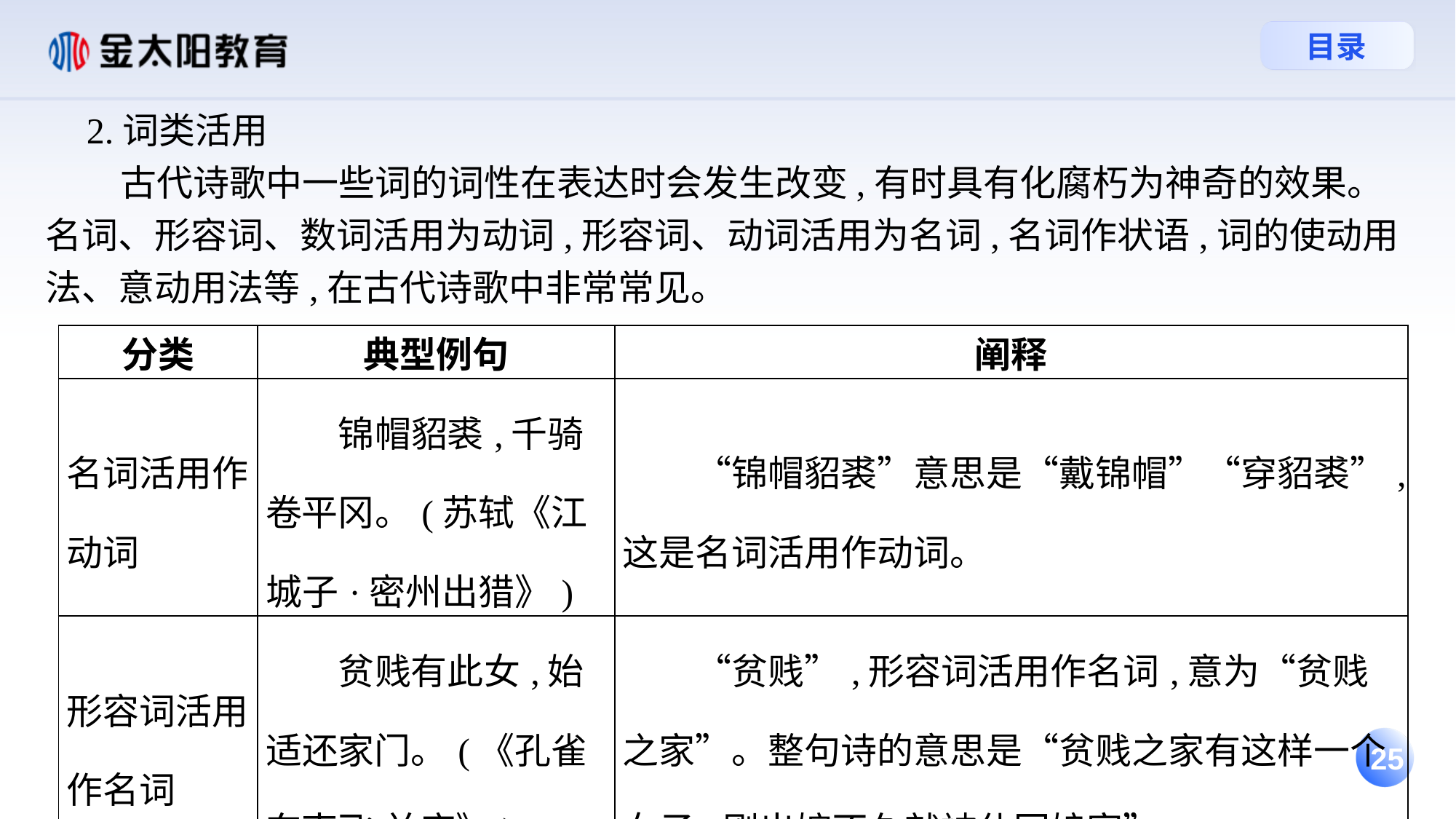

2.词类活用
        古代诗歌中一些词的词性在表达时会发生改变,有时具有化腐朽为神奇的效果。名词、形容词、数词活用为动词,形容词、动词活用为名词,名词作状语,词的使动用法、意动用法等,在古代诗歌中非常常见。
| 分类 | 典型例句 | 阐释 |
| --- | --- | --- |
| 名词活用作动词 | 锦帽貂裘,千骑卷平冈。(苏轼《江城子·密州出猎》) | “锦帽貂裘”意思是“戴锦帽”“穿貂裘”,这是名词活用作动词。 |
| 形容词活用作名词 | 贫贱有此女,始适还家门。(《孔雀东南飞 并序》) | “贫贱”,形容词活用作名词,意为“贫贱之家”。整句诗的意思是“贫贱之家有这样一个女子,刚出嫁不久就被休回娘家”。 |